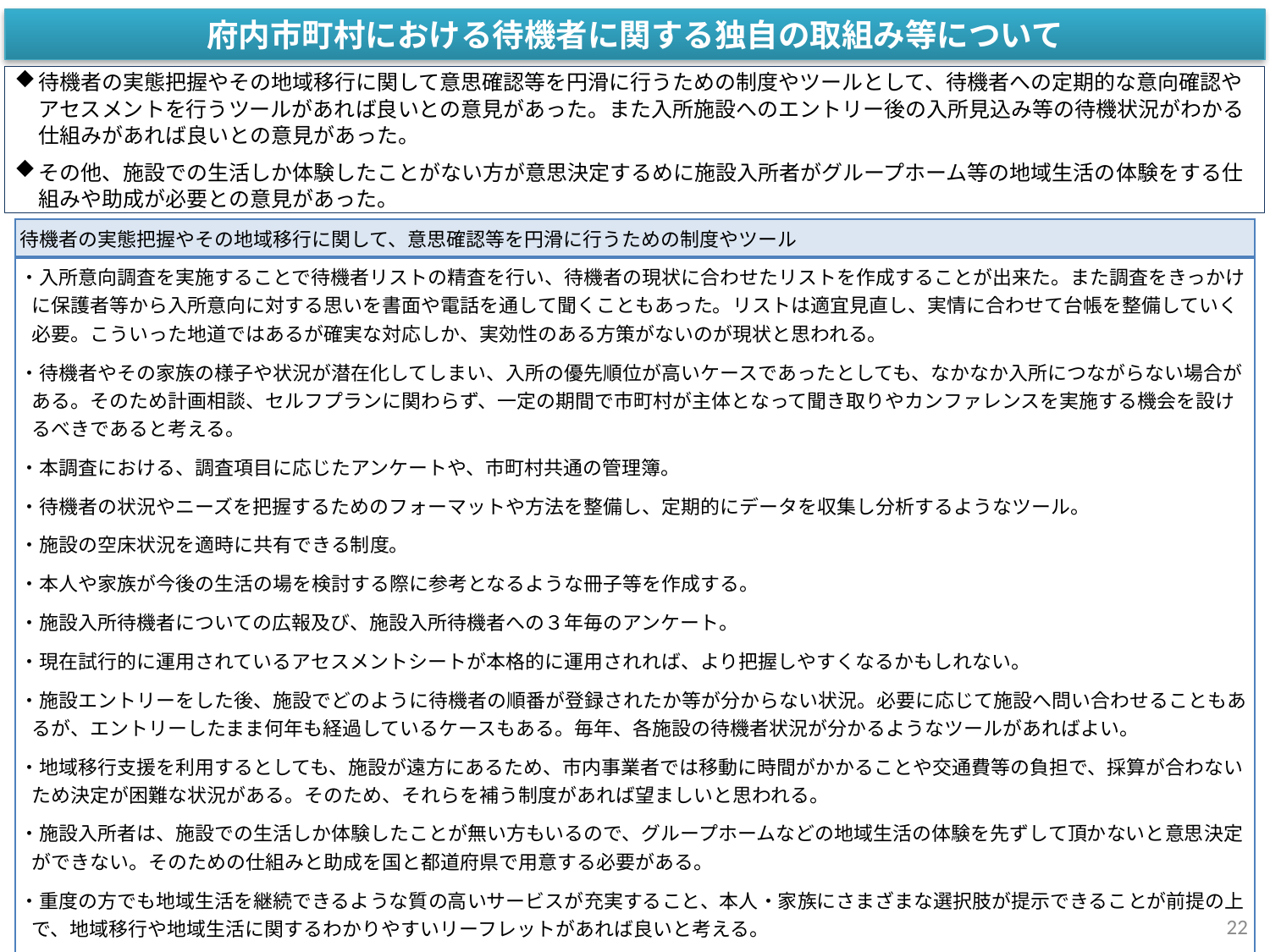

府内市町村における待機者に関する独自の取組み等について
待機者の実態把握やその地域移行に関して意思確認等を円滑に行うための制度やツールとして、待機者への定期的な意向確認やアセスメントを行うツールがあれば良いとの意見があった。また入所施設へのエントリー後の入所見込み等の待機状況がわかる仕組みがあれば良いとの意見があった。
その他、施設での生活しか体験したことがない方が意思決定するめに施設入所者がグループホーム等の地域生活の体験をする仕組みや助成が必要との意見があった。
| 待機者の実態把握やその地域移行に関して、意思確認等を円滑に行うための制度やツール |
| --- |
| ・入所意向調査を実施することで待機者リストの精査を行い、待機者の現状に合わせたリストを作成することが出来た。また調査をきっかけに保護者等から入所意向に対する思いを書面や電話を通して聞くこともあった。リストは適宜見直し、実情に合わせて台帳を整備していく必要。こういった地道ではあるが確実な対応しか、実効性のある方策がないのが現状と思われる。 ・待機者やその家族の様子や状況が潜在化してしまい、入所の優先順位が高いケースであったとしても、なかなか入所につながらない場合がある。そのため計画相談、セルフプランに関わらず、一定の期間で市町村が主体となって聞き取りやカンファレンスを実施する機会を設けるべきであると考える。 ・本調査における、調査項目に応じたアンケートや、市町村共通の管理簿。 ・待機者の状況やニーズを把握するためのフォーマットや方法を整備し、定期的にデータを収集し分析するようなツール。 ・施設の空床状況を適時に共有できる制度。 ・本人や家族が今後の生活の場を検討する際に参考となるような冊子等を作成する。 ・施設入所待機者についての広報及び、施設入所待機者への３年毎のアンケート。 ・現在試行的に運用されているアセスメントシートが本格的に運用されれば、より把握しやすくなるかもしれない。 ・施設エントリーをした後、施設でどのように待機者の順番が登録されたか等が分からない状況。必要に応じて施設へ問い合わせることもあるが、エントリーしたまま何年も経過しているケースもある。毎年、各施設の待機者状況が分かるようなツールがあればよい。 ・地域移行支援を利用するとしても、施設が遠方にあるため、市内事業者では移動に時間がかかることや交通費等の負担で、採算が合わないため決定が困難な状況がある。そのため、それらを補う制度があれば望ましいと思われる。 ・施設入所者は、施設での生活しか体験したことが無い方もいるので、グループホームなどの地域生活の体験を先ずして頂かないと意思決定ができない。そのための仕組みと助成を国と都道府県で用意する必要がある。 ・重度の方でも地域生活を継続できるような質の高いサービスが充実すること、本人・家族にさまざまな選択肢が提示できることが前提の上で、地域移行や地域生活に関するわかりやすいリーフレットがあれば良いと考える。 ・エントリー制度の見直し。入所見込みがあるのか分かりにくい。入所の可能性が低いと分かれば、積極的に地域生活の方向を目指しやすい。 ・標準化された待機者台帳を都道府県単位で作成し、管理する。地域移行の受け皿となる施設が少ないことに加え、質の担保が不十分であるため、都道府県及び国レベルで地域移行先となるグループホームや生活介護、短期入所施設を設立する。等 |
22